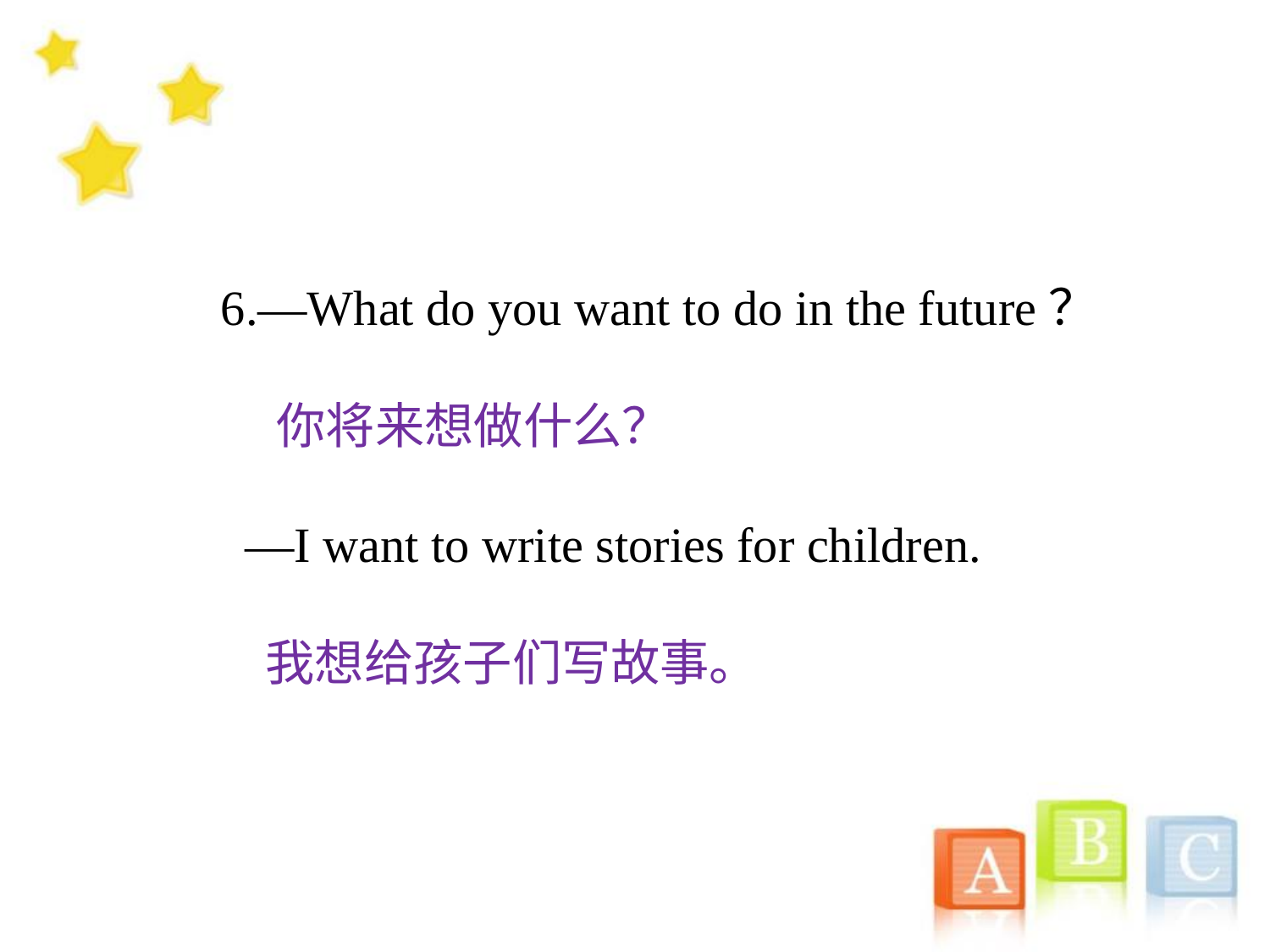

6.—What do you want to do in the future？
    你将来想做什么？
  —I want to write stories for children.
   我想给孩子们写故事。